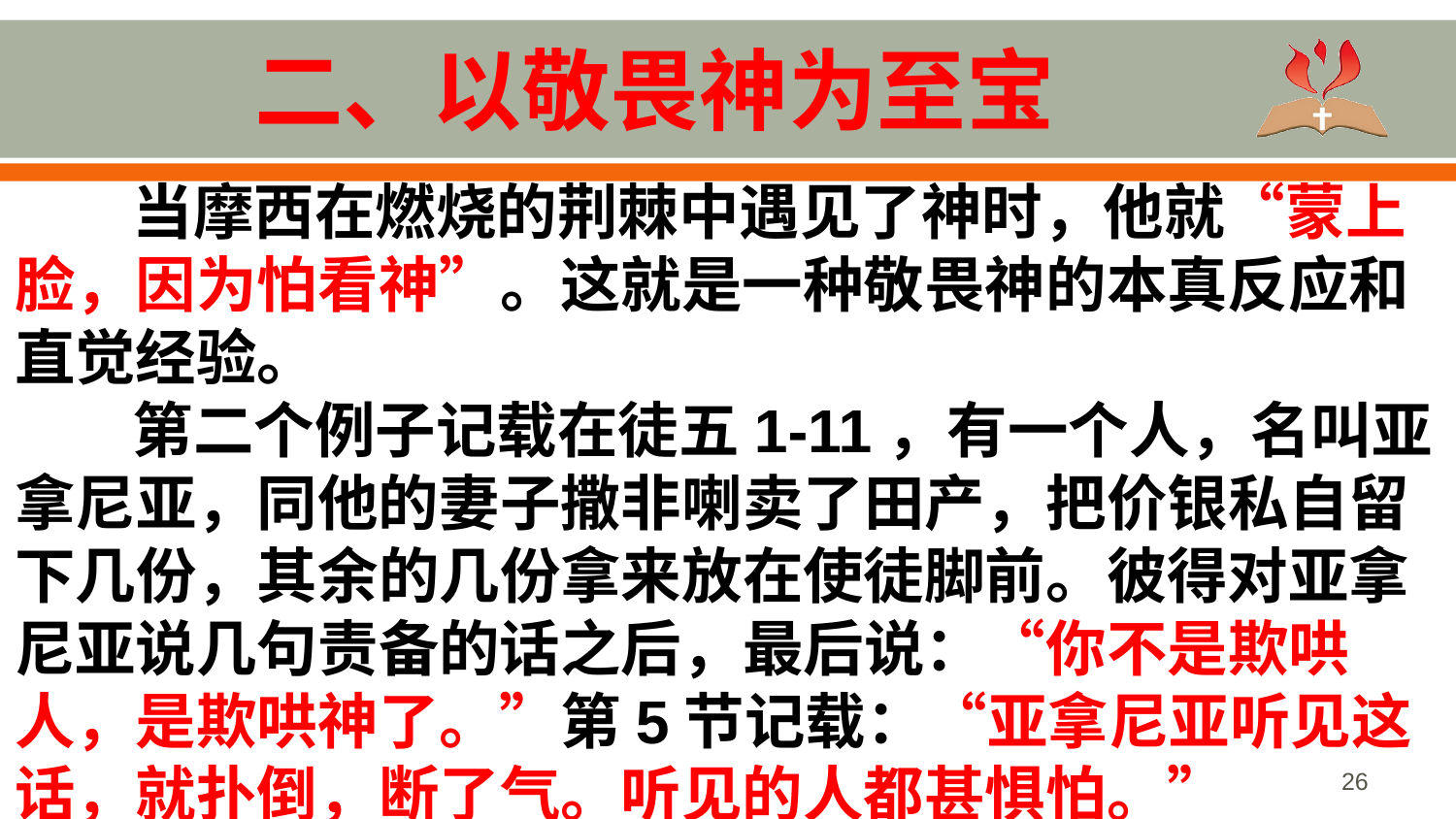

# 二、以敬畏神为至宝
当摩西在燃烧的荆棘中遇见了神时，他就“蒙上脸，因为怕看神”。这就是一种敬畏神的本真反应和直觉经验。
第二个例子记载在徒五1-11，有一个人，名叫亚拿尼亚，同他的妻子撒非喇卖了田产，把价银私自留下几份，其余的几份拿来放在使徒脚前。彼得对亚拿尼亚说几句责备的话之后，最后说：“你不是欺哄人，是欺哄神了。”第5节记载：“亚拿尼亚听见这话，就扑倒，断了气。听见的人都甚惧怕。”

26